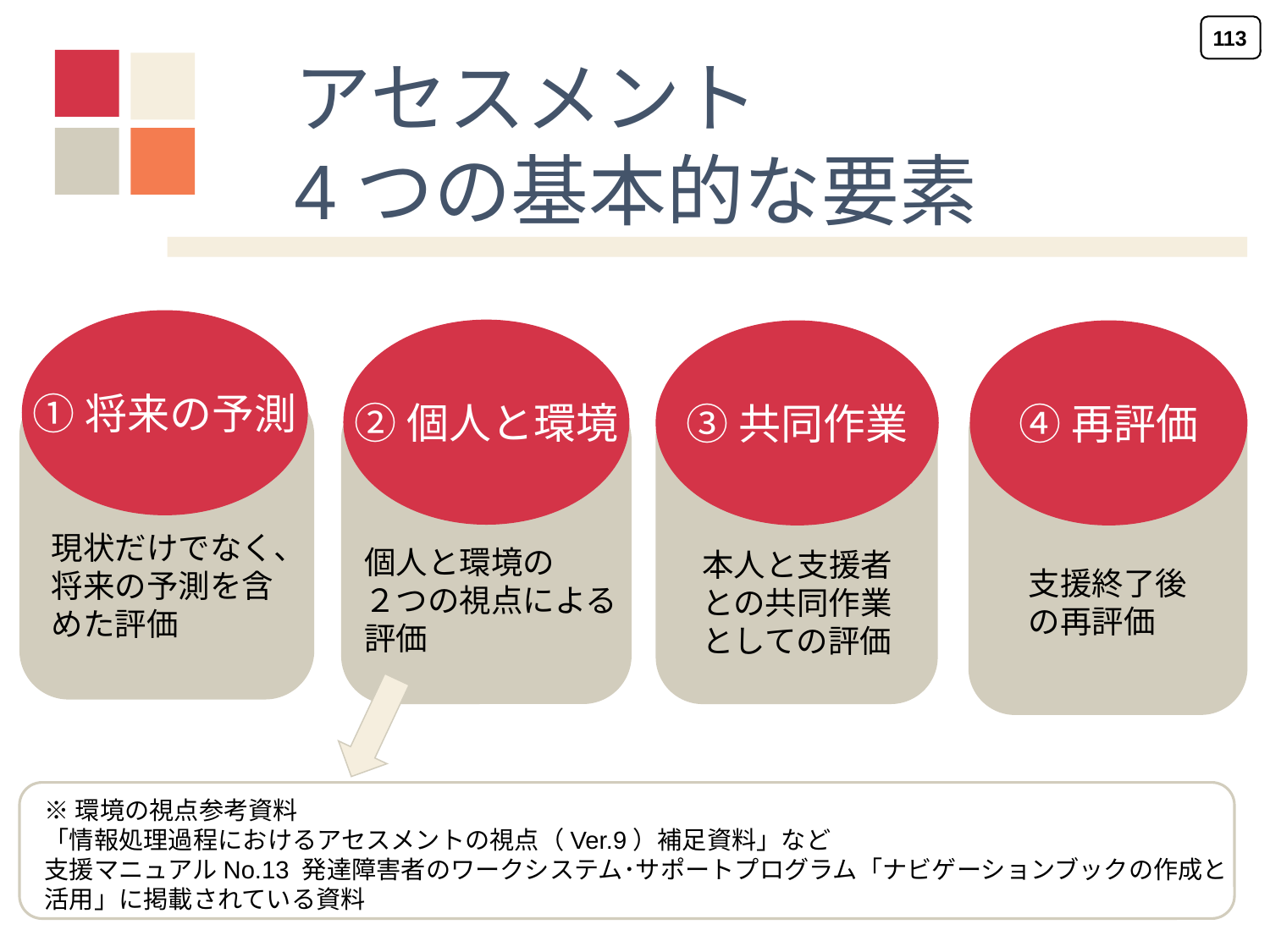

113

アセスメント
4つの基本的な要素

①将来の予測

現状だけでなく、
将来の予測を含
めた評価
②個人と環境
③共同作業

本人と支援者
との共同作業
としての評価
④再評価

支援終了後
の再評価

個人と環境の
２つの視点による
評価

※環境の視点参考資料
「情報処理過程におけるアセスメントの視点（Ver.9）補足資料」など
支援マニュアルNo.13 発達障害者のワークシステム･サポートプログラム「ナビゲーションブックの作成と
活用」に掲載されている資料